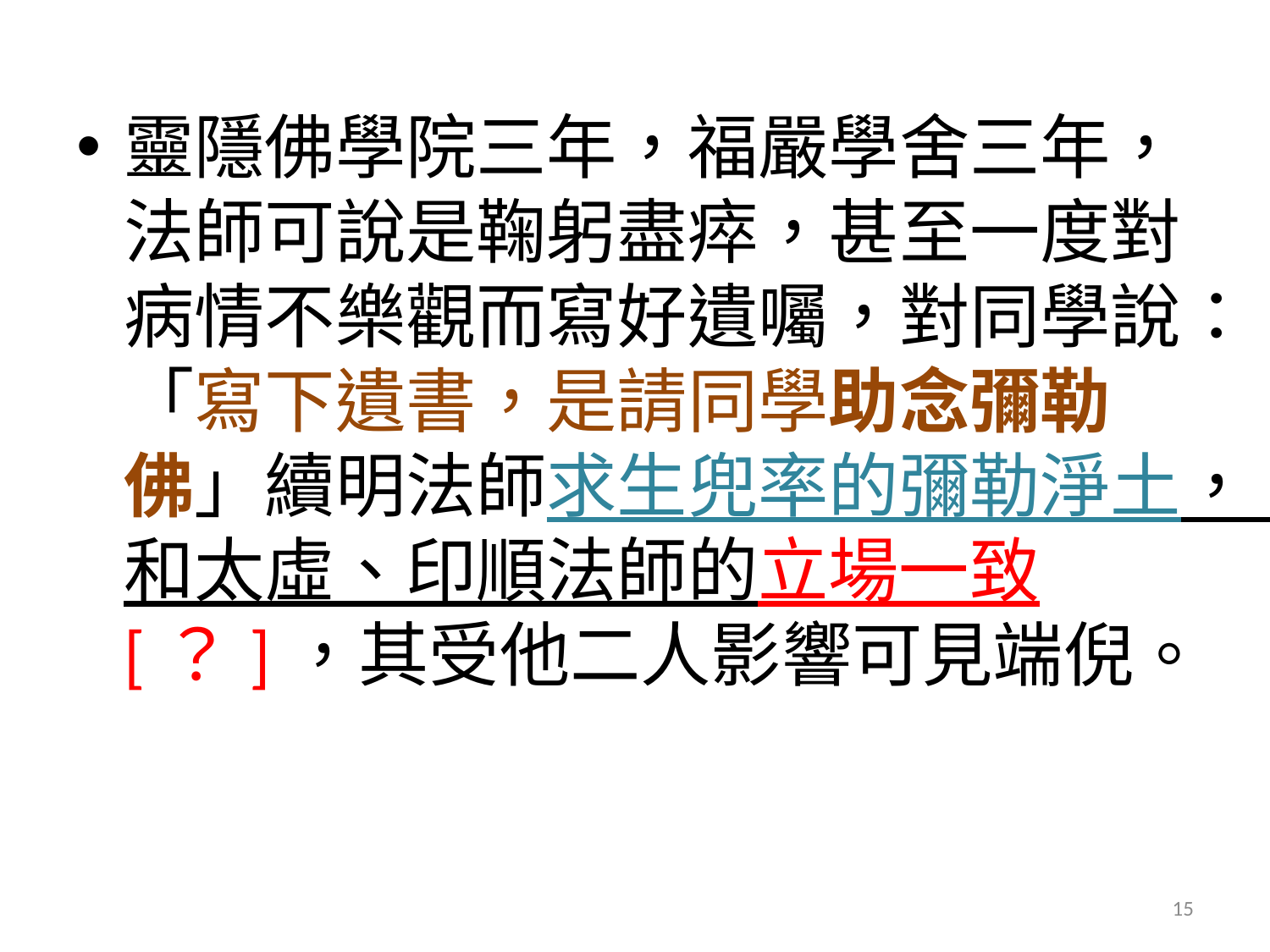

靈隱佛學院三年，福嚴學舍三年，法師可說是鞠躬盡瘁，甚至一度對病情不樂觀而寫好遺囑，對同學說：「寫下遺書，是請同學助念彌勒佛」續明法師求生兜率的彌勒淨土，和太虛、印順法師的立場一致[？]，其受他二人影響可見端倪。

15